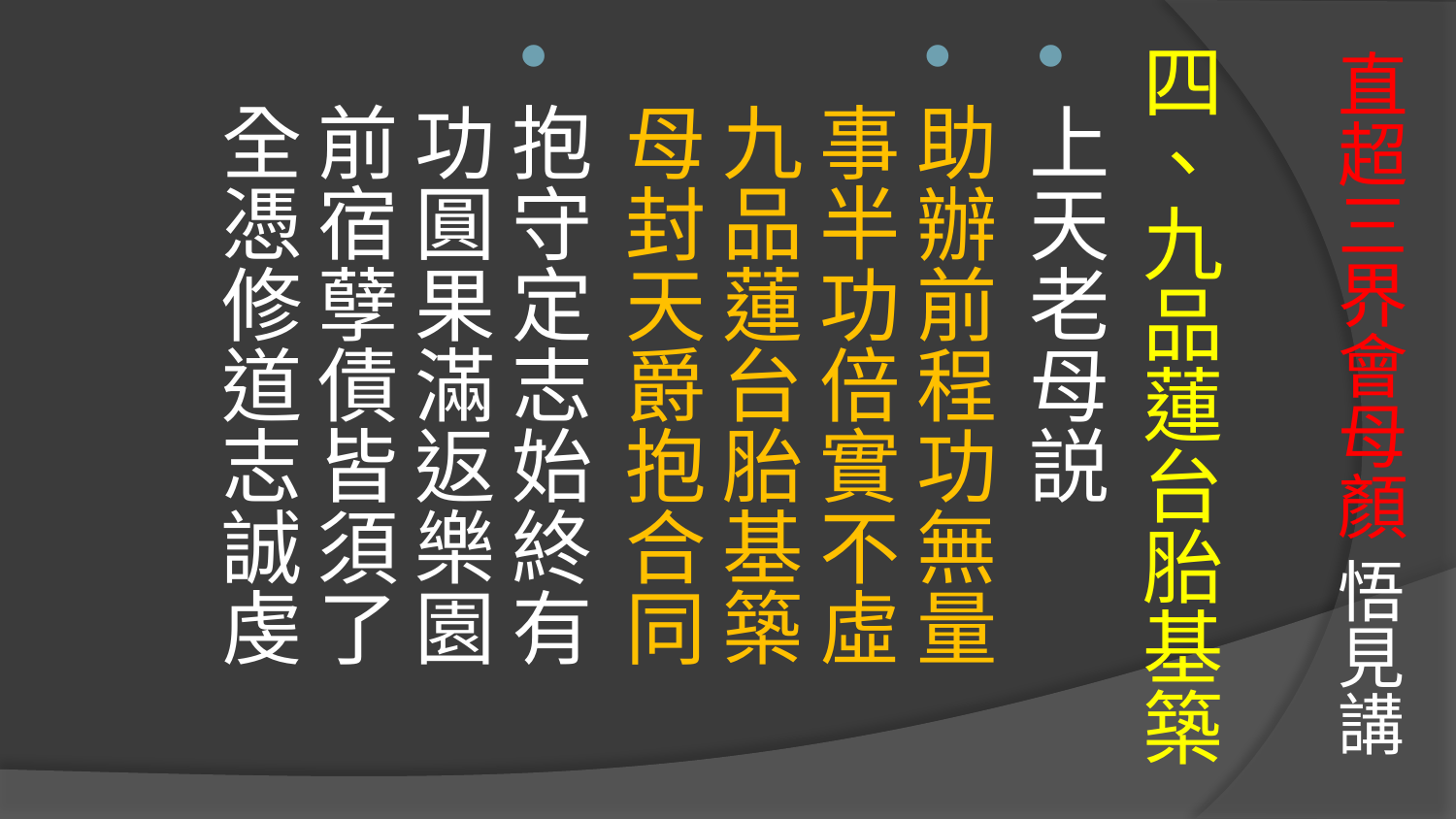

# 直超三界會母顏 悟見講
四、九品蓮台胎基築
上天老母説
助辦前程功無量　   事半功倍實不虛　
九品蓮台胎基築　母封天爵抱合同
抱守定志始終有　功圓果滿返樂園　
前宿孽債皆須了　全憑修道志誠虔